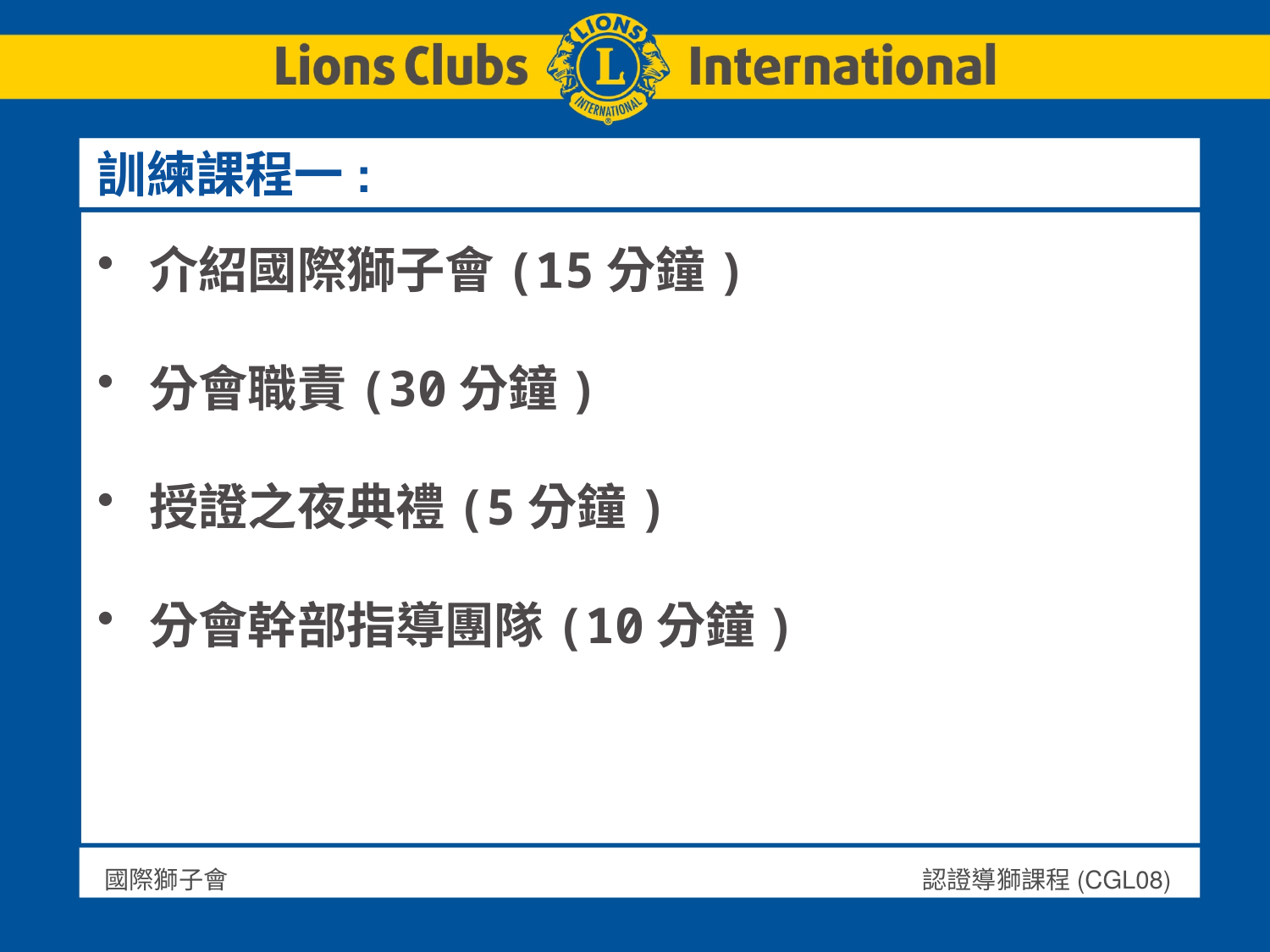

# 訓練課程一:
  介紹國際獅子會(15分鐘)

  分會職責(30分鐘)

  授證之夜典禮(5分鐘)

  分會幹部指導團隊(10分鐘)